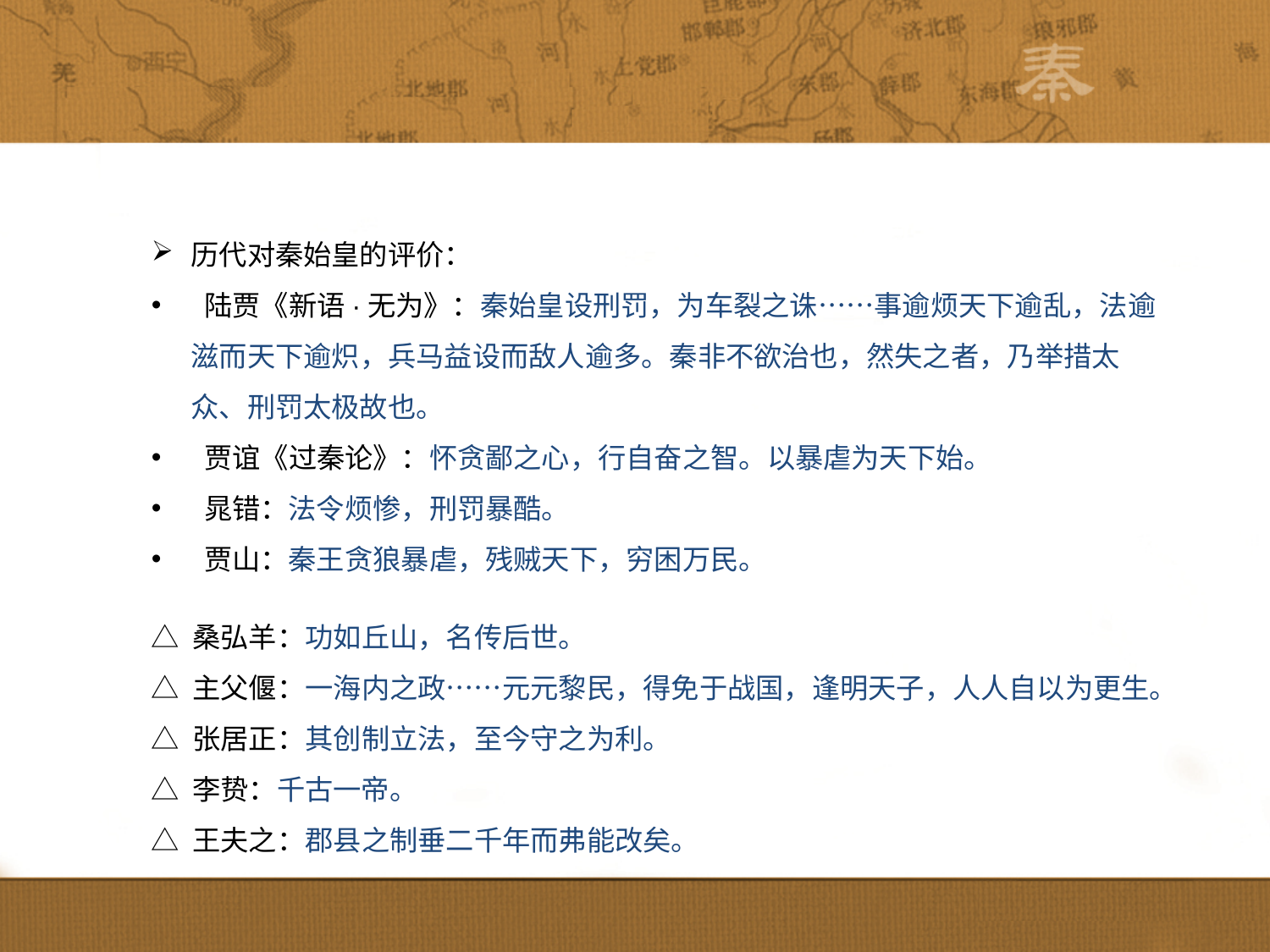

历代对秦始皇的评价：
 陆贾《新语·无为》：秦始皇设刑罚，为车裂之诛……事逾烦天下逾乱，法逾滋而天下逾炽，兵马益设而敌人逾多。秦非不欲治也，然失之者，乃举措太众、刑罚太极故也。
 贾谊《过秦论》：怀贪鄙之心，行自奋之智。以暴虐为天下始。
 晁错：法令烦惨，刑罚暴酷。
 贾山：秦王贪狼暴虐，残贼天下，穷困万民。
△ 桑弘羊：功如丘山，名传后世。
△ 主父偃：一海内之政……元元黎民，得免于战国，逢明天子，人人自以为更生。
△ 张居正：其创制立法，至今守之为利。
△ 李贽：千古一帝。
△ 王夫之：郡县之制垂二千年而弗能改矣。